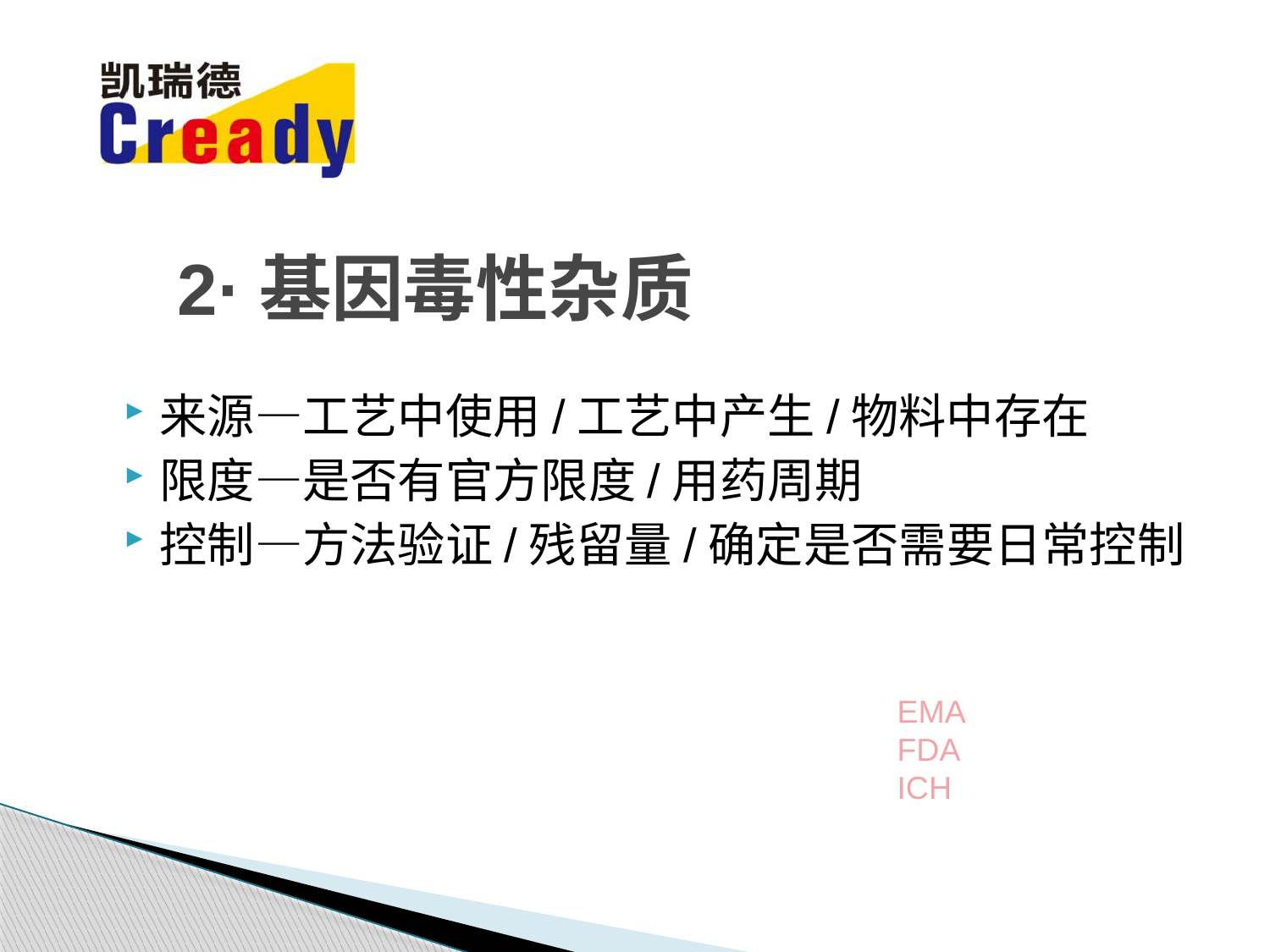

# 2·基因毒性杂质
来源—工艺中使用/工艺中产生/物料中存在
限度—是否有官方限度/用药周期
控制—方法验证/残留量/确定是否需要日常控制

EMA
FDA
ICH